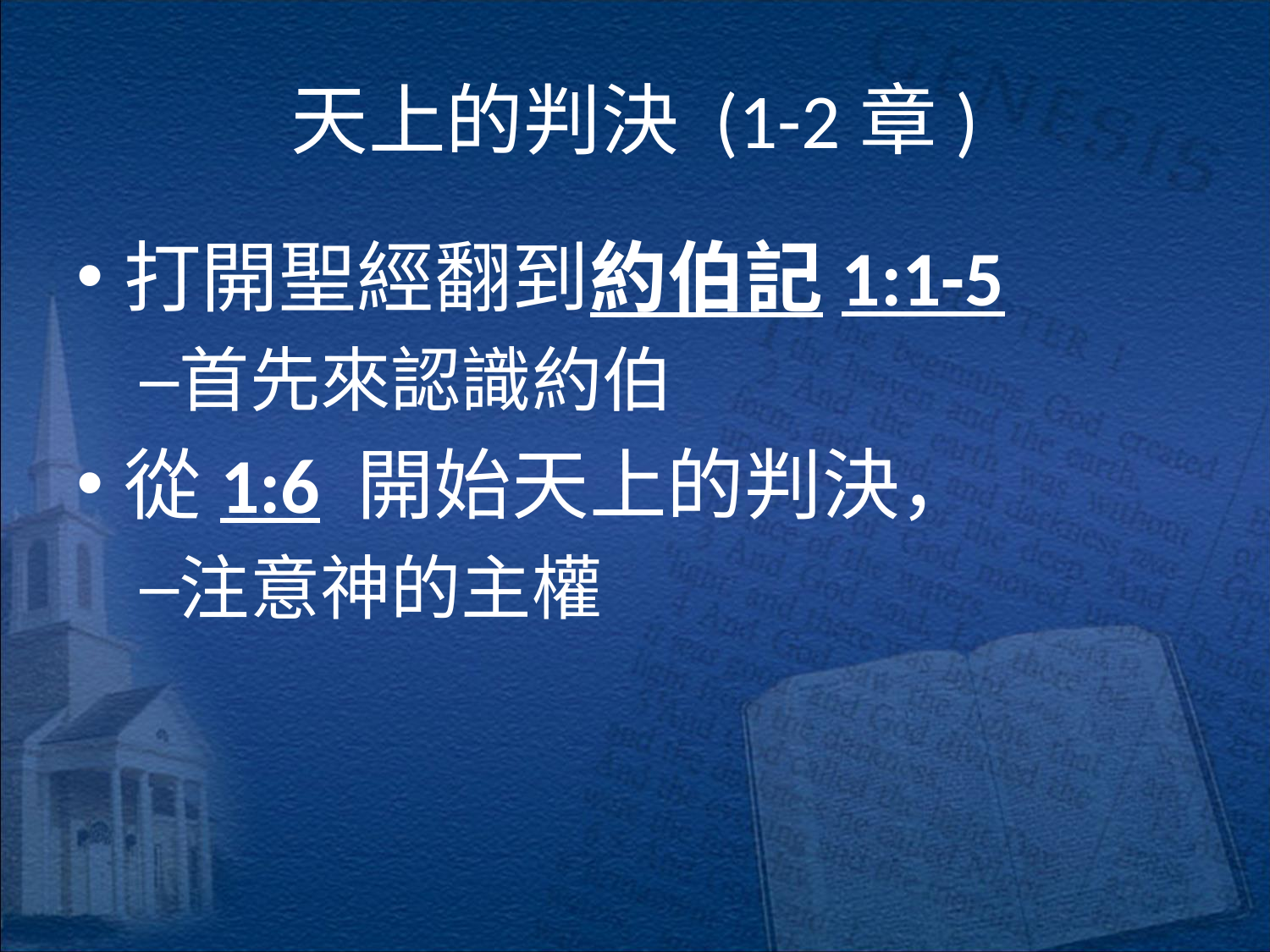

# 天上的判決 (1-2章)
打開聖經翻到約伯記1:1-5
首先來認識約伯
從1:6 開始天上的判決，
注意神的主權